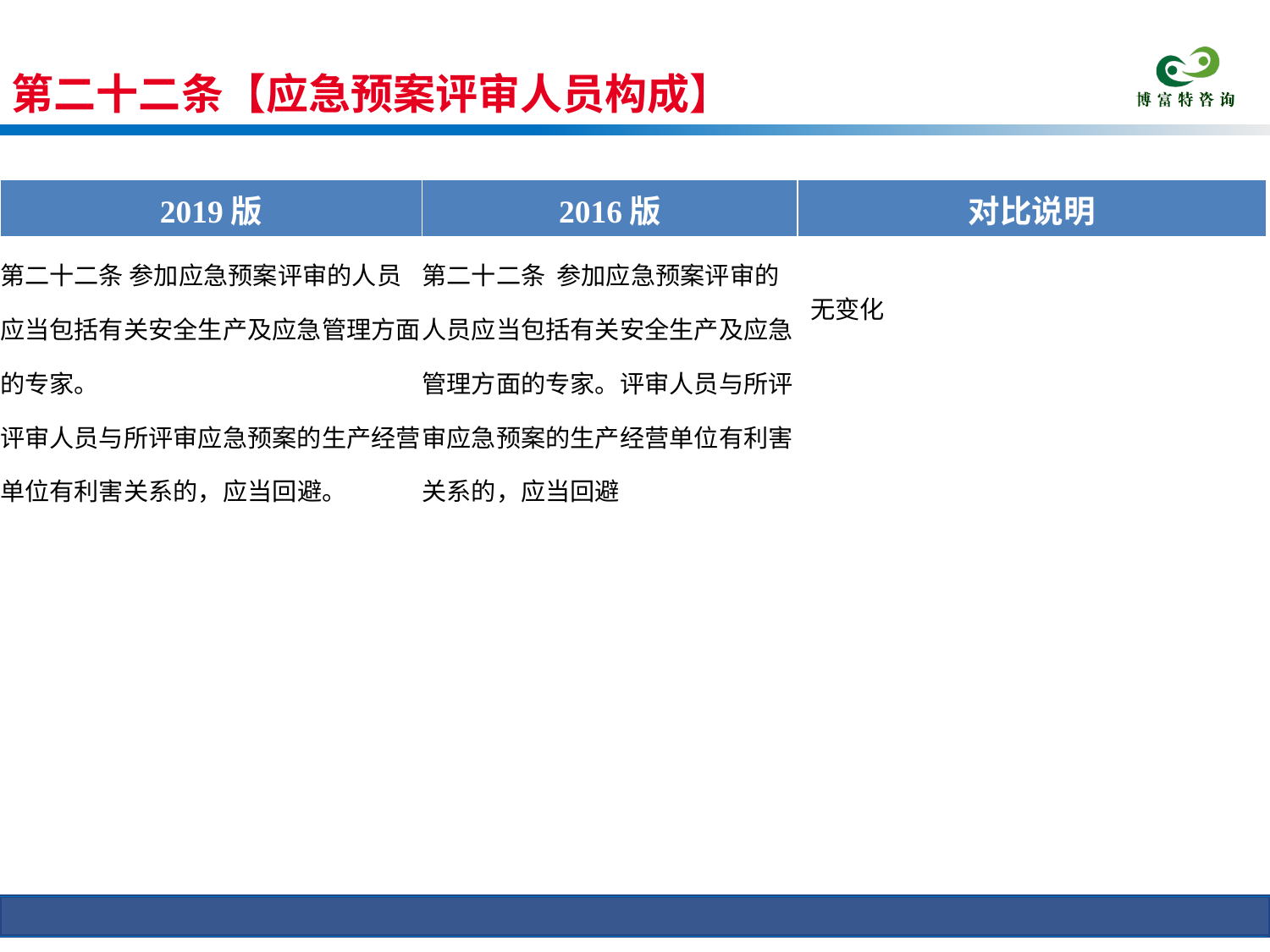

第二十二条【应急预案评审人员构成】
条文对比
| 2019版 | 2016版 | 对比说明 |
| --- | --- | --- |
| 第二十二条 参加应急预案评审的人员应当包括有关安全生产及应急管理方面的专家。 评审人员与所评审应急预案的生产经营单位有利害关系的，应当回避。 | 第二十二条 参加应急预案评审的人员应当包括有关安全生产及应急管理方面的专家。评审人员与所评审应急预案的生产经营单位有利害关系的，应当回避 | 无变化 |